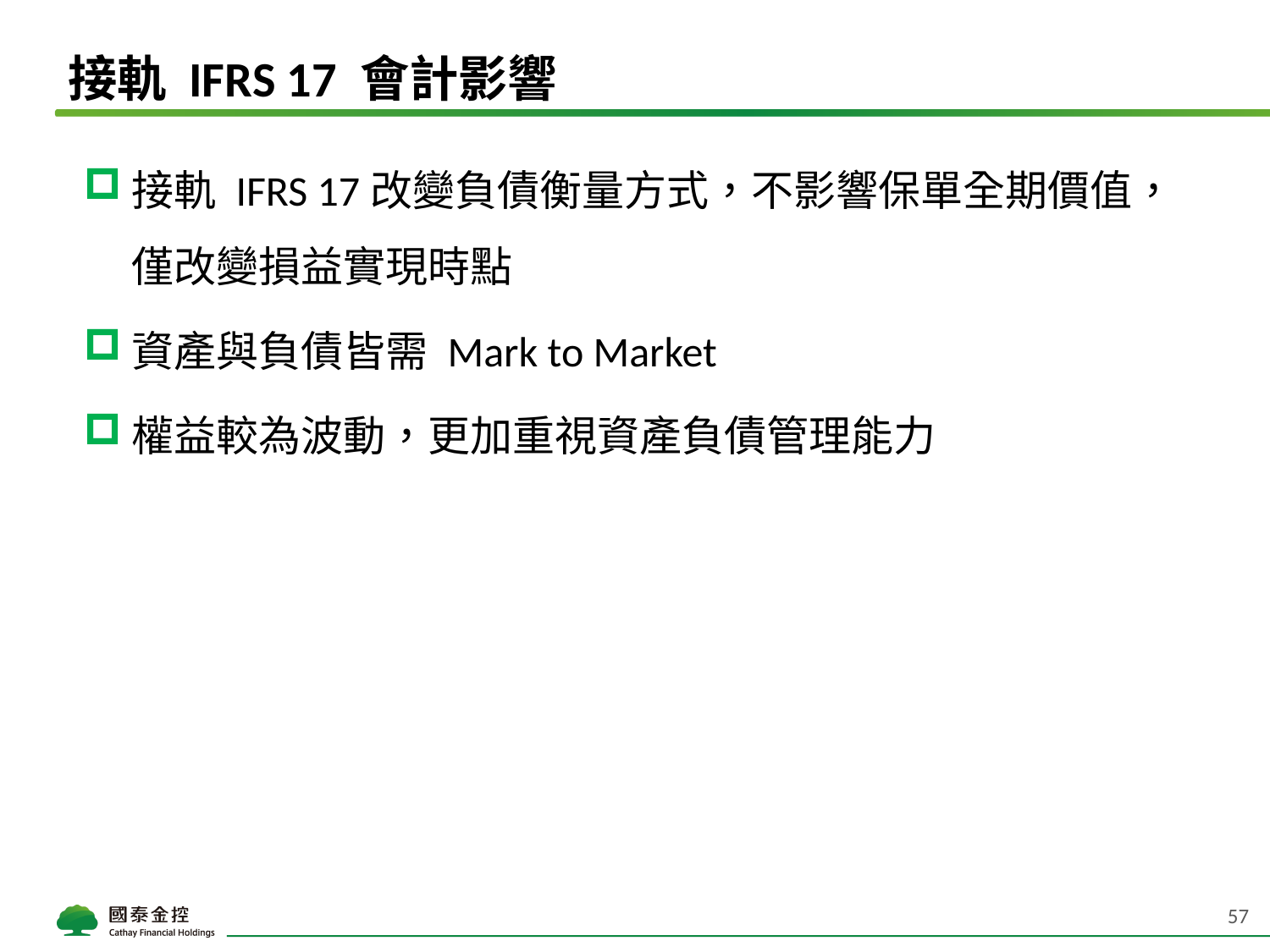

# 接軌 IFRS 17 會計影響
接軌 IFRS 17改變負債衡量方式，不影響保單全期價值，僅改變損益實現時點
資產與負債皆需 Mark to Market
權益較為波動，更加重視資產負債管理能力

57